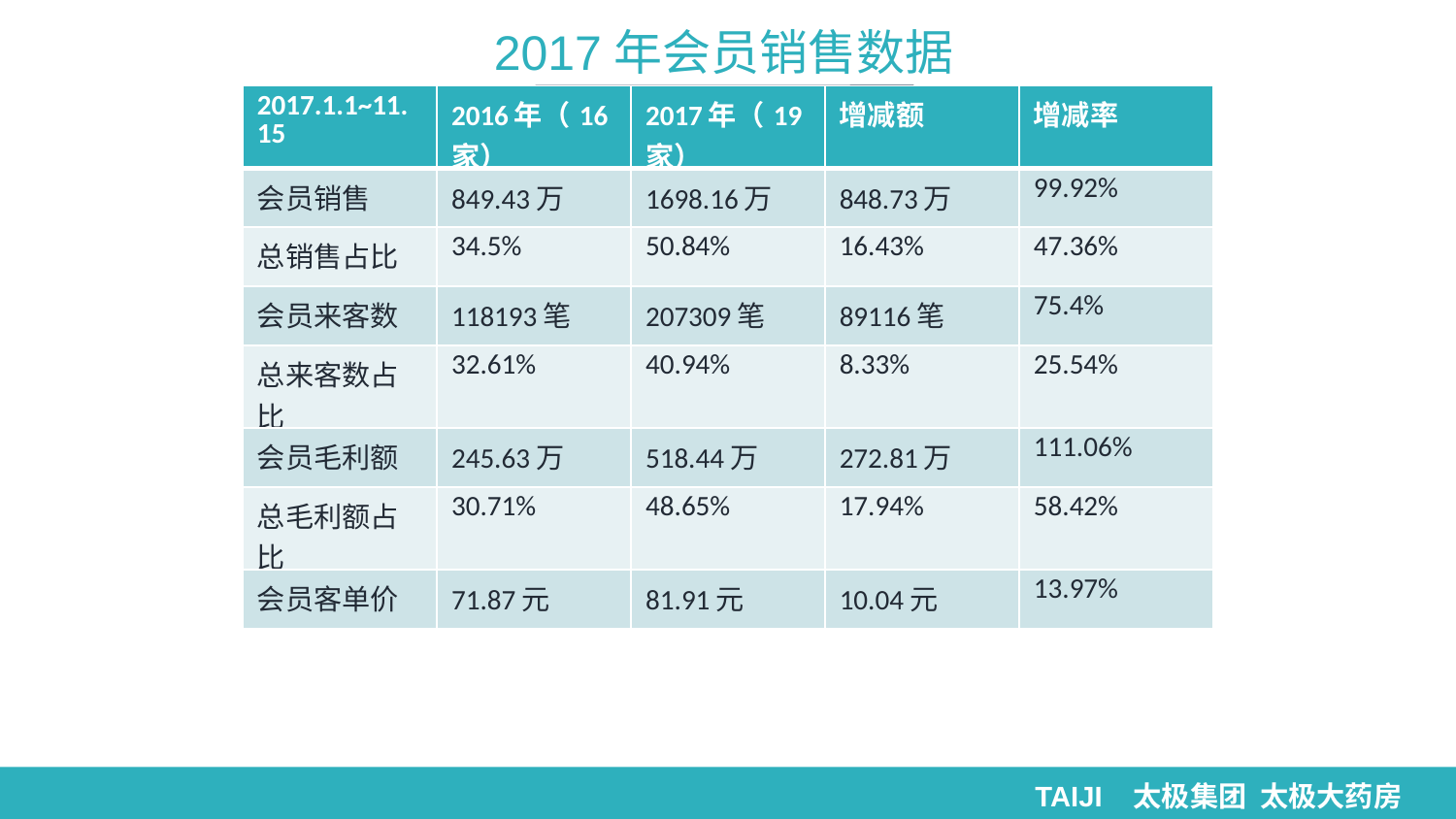

2017年会员销售数据
| 2017.1.1~11.15 | 2016年（16家） | 2017年（19家） | 增减额 | 增减率 |
| --- | --- | --- | --- | --- |
| 会员销售 | 849.43万 | 1698.16万 | 848.73万 | 99.92% |
| 总销售占比 | 34.5% | 50.84% | 16.43% | 47.36% |
| 会员来客数 | 118193笔 | 207309笔 | 89116笔 | 75.4% |
| 总来客数占比 | 32.61% | 40.94% | 8.33% | 25.54% |
| 会员毛利额 | 245.63万 | 518.44万 | 272.81万 | 111.06% |
| 总毛利额占比 | 30.71% | 48.65% | 17.94% | 58.42% |
| 会员客单价 | 71.87元 | 81.91元 | 10.04元 | 13.97% |

TAIJI   太极集团  太极大药房